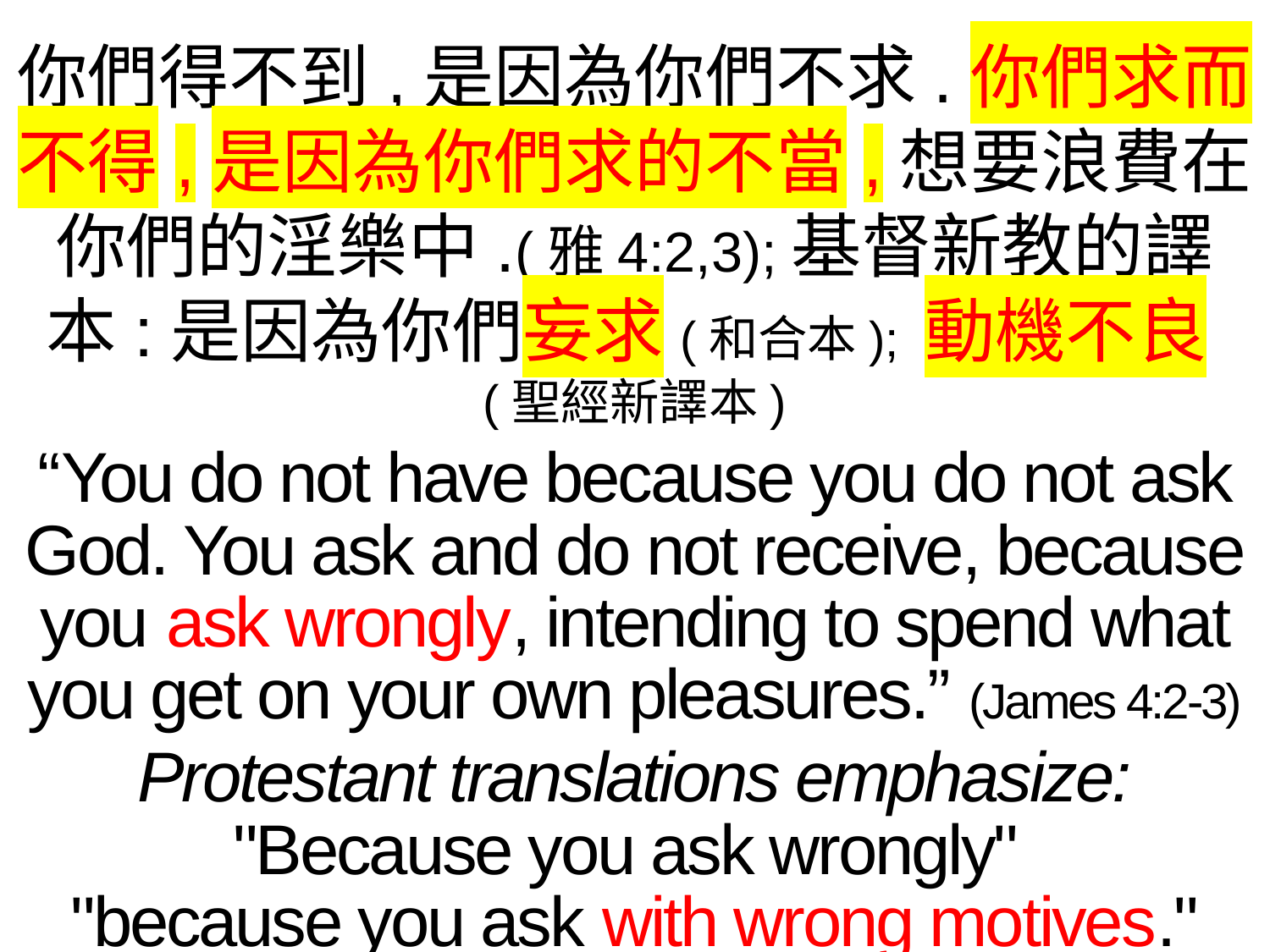

你們得不到,是因為你們不求.你們求而不得,是因為你們求的不當,想要浪費在你們的淫樂中.(雅4:2,3);基督新教的譯本:是因為你們妄求(和合本); 動機不良(聖經新譯本)
“You do not have because you do not ask God. You ask and do not receive, because you ask wrongly, intending to spend what you get on your own pleasures.” (James 4:2-3)
Protestant translations emphasize:
"Because you ask wrongly"
"because you ask with wrong motives."